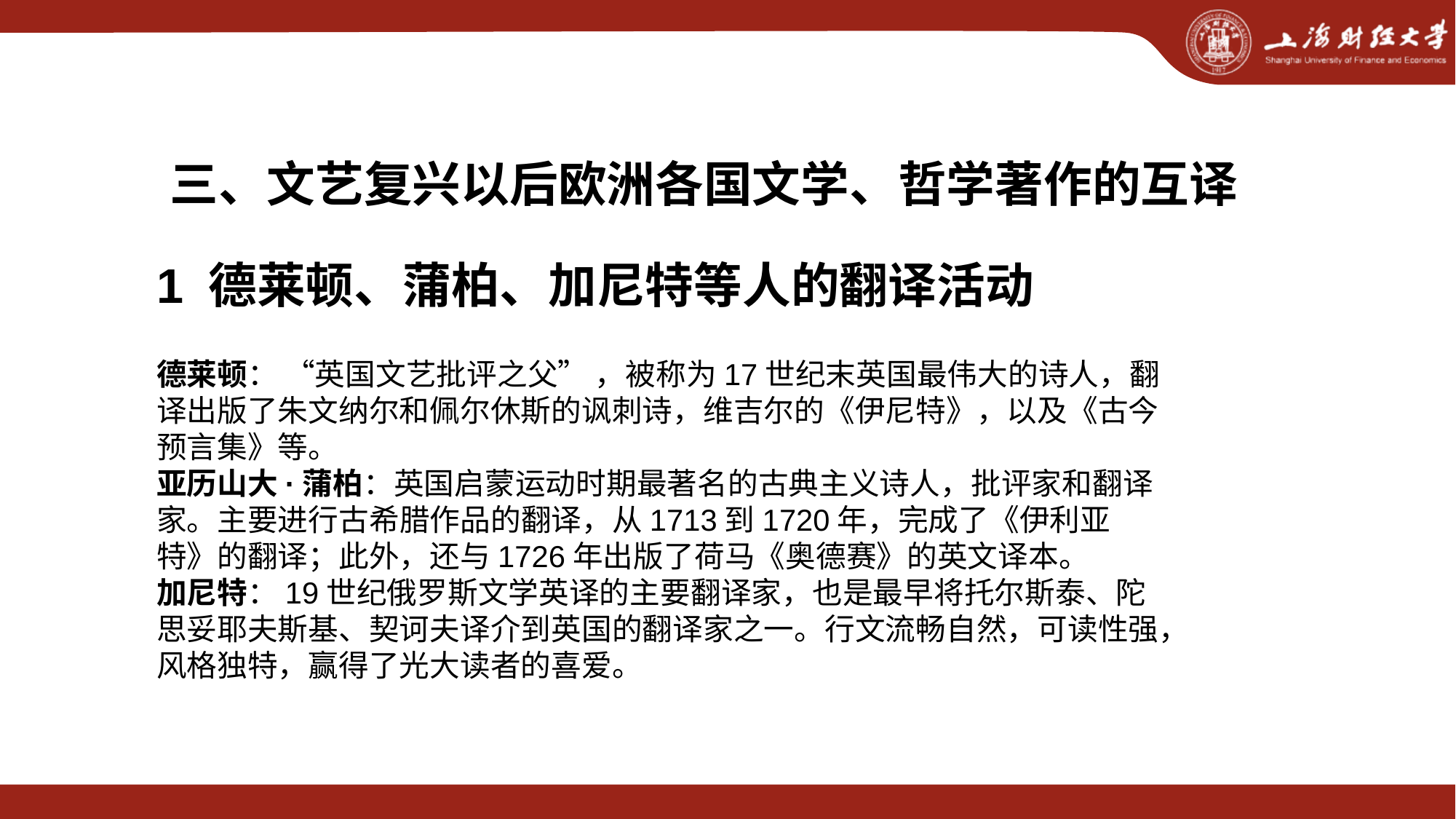

三、文艺复兴以后欧洲各国文学、哲学著作的互译
1 德莱顿、蒲柏、加尼特等人的翻译活动
德莱顿： “英国文艺批评之父” ，被称为17世纪末英国最伟大的诗人，翻译出版了朱文纳尔和佩尔休斯的讽刺诗，维吉尔的《伊尼特》，以及《古今预言集》等。
亚历山大·蒲柏：英国启蒙运动时期最著名的古典主义诗人，批评家和翻译家。主要进行古希腊作品的翻译，从1713到1720年，完成了《伊利亚特》的翻译；此外，还与1726年出版了荷马《奥德赛》的英文译本。
加尼特：19世纪俄罗斯文学英译的主要翻译家，也是最早将托尔斯泰、陀思妥耶夫斯基、契诃夫译介到英国的翻译家之一。行文流畅自然，可读性强，风格独特，赢得了光大读者的喜爱。